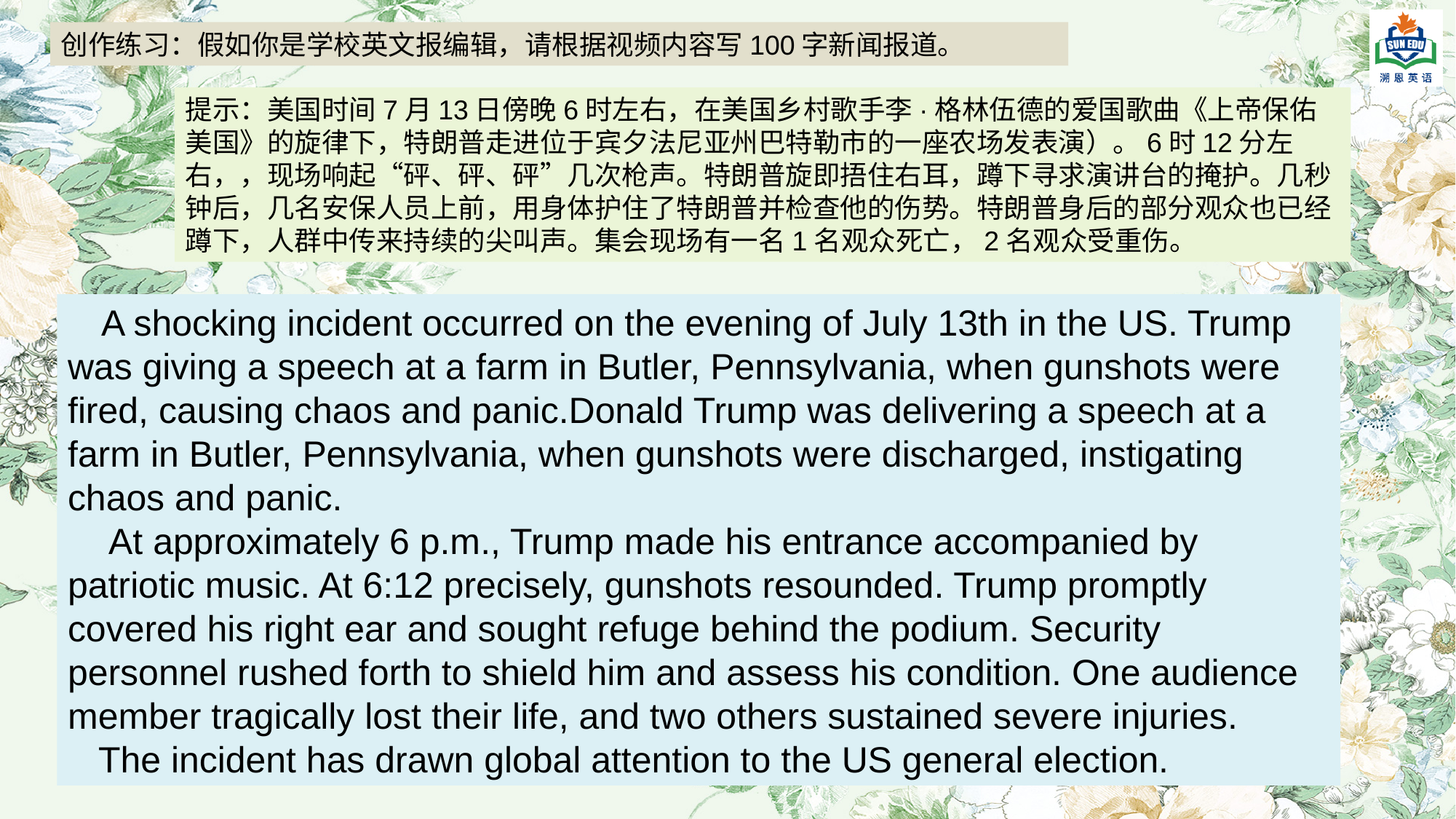

创作练习：假如你是学校英文报编辑，请根据视频内容写100字新闻报道。
提示：美国时间7月13日傍晚6时左右，在美国乡村歌手李·格林伍德的爱国歌曲《上帝保佑美国》的旋律下，特朗普走进位于宾夕法尼亚州巴特勒市的一座农场发表演）。6时12分左右，，现场响起“砰、砰、砰”几次枪声。特朗普旋即捂住右耳，蹲下寻求演讲台的掩护。几秒钟后，几名安保人员上前，用身体护住了特朗普并检查他的伤势。特朗普身后的部分观众也已经蹲下，人群中传来持续的尖叫声。集会现场有一名1名观众死亡，2名观众受重伤。
    A shocking incident occurred on the evening of July 13th in the US. Trump was giving a speech at a farm in Butler, Pennsylvania, when gunshots were fired, causing chaos and panic.Donald Trump was delivering a speech at a farm in Butler, Pennsylvania, when gunshots were discharged, instigating chaos and panic.
    At approximately 6 p.m., Trump made his entrance accompanied by patriotic music. At 6:12 precisely, gunshots resounded. Trump promptly covered his right ear and sought refuge behind the podium. Security personnel rushed forth to shield him and assess his condition. One audience member tragically lost their life, and two others sustained severe injuries.
   The incident has drawn global attention to the US general election.